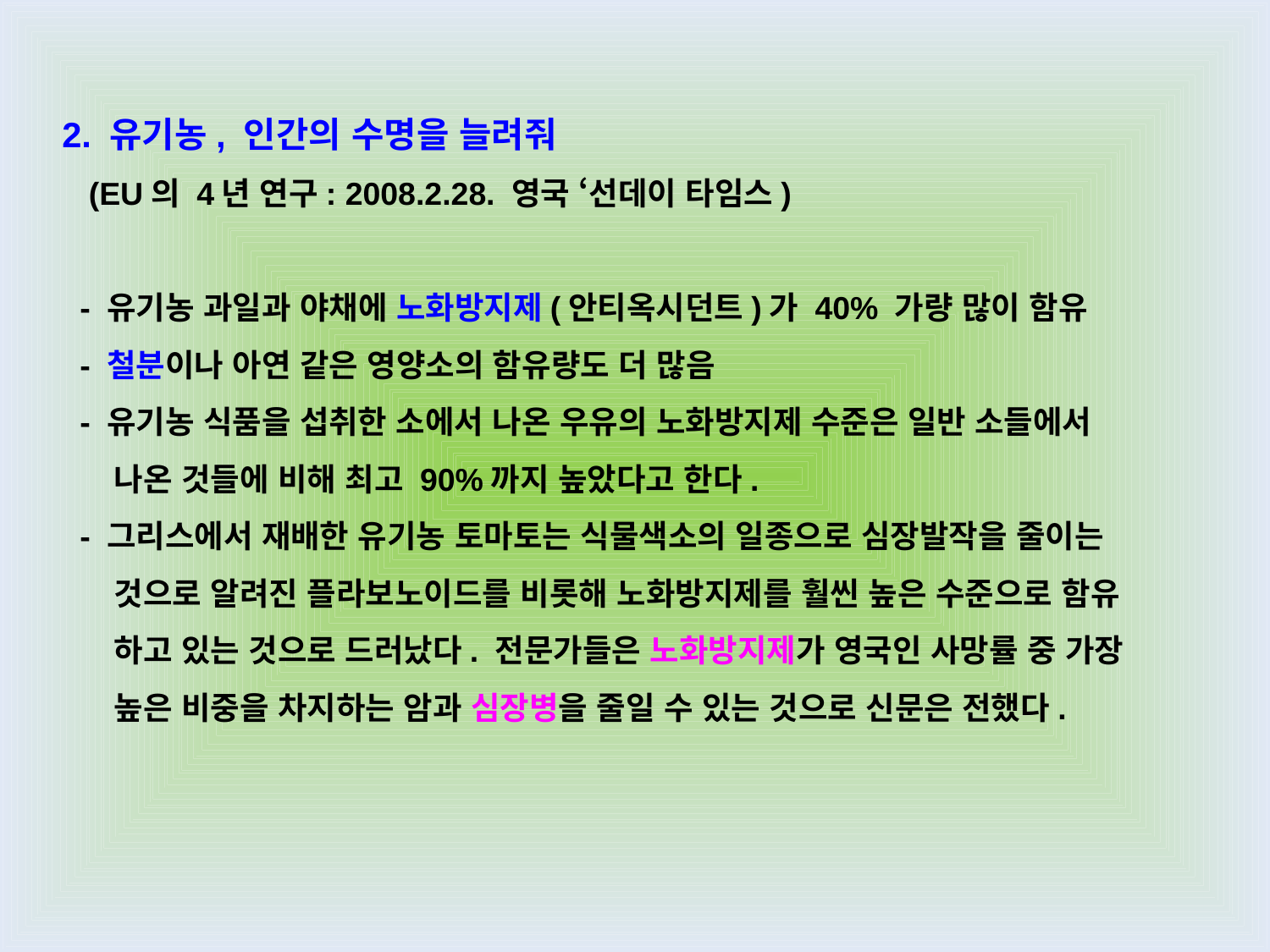

2. 유기농, 인간의 수명을 늘려줘
   (EU의 4년 연구: 2008.2.28. 영국 ‘선데이 타임스)

  - 유기농 과일과 야채에 노화방지제(안티옥시던트)가 40% 가량 많이 함유
  - 철분이나 아연 같은 영양소의 함유량도 더 많음
  - 유기농 식품을 섭취한 소에서 나온 우유의 노화방지제 수준은 일반 소들에서
     나온 것들에 비해 최고 90%까지 높았다고 한다.
  - 그리스에서 재배한 유기농 토마토는 식물색소의 일종으로 심장발작을 줄이는
     것으로 알려진 플라보노이드를 비롯해 노화방지제를 훨씬 높은 수준으로 함유
     하고 있는 것으로 드러났다. 전문가들은 노화방지제가 영국인 사망률 중 가장
     높은 비중을 차지하는 암과 심장병을 줄일 수 있는 것으로 신문은 전했다.